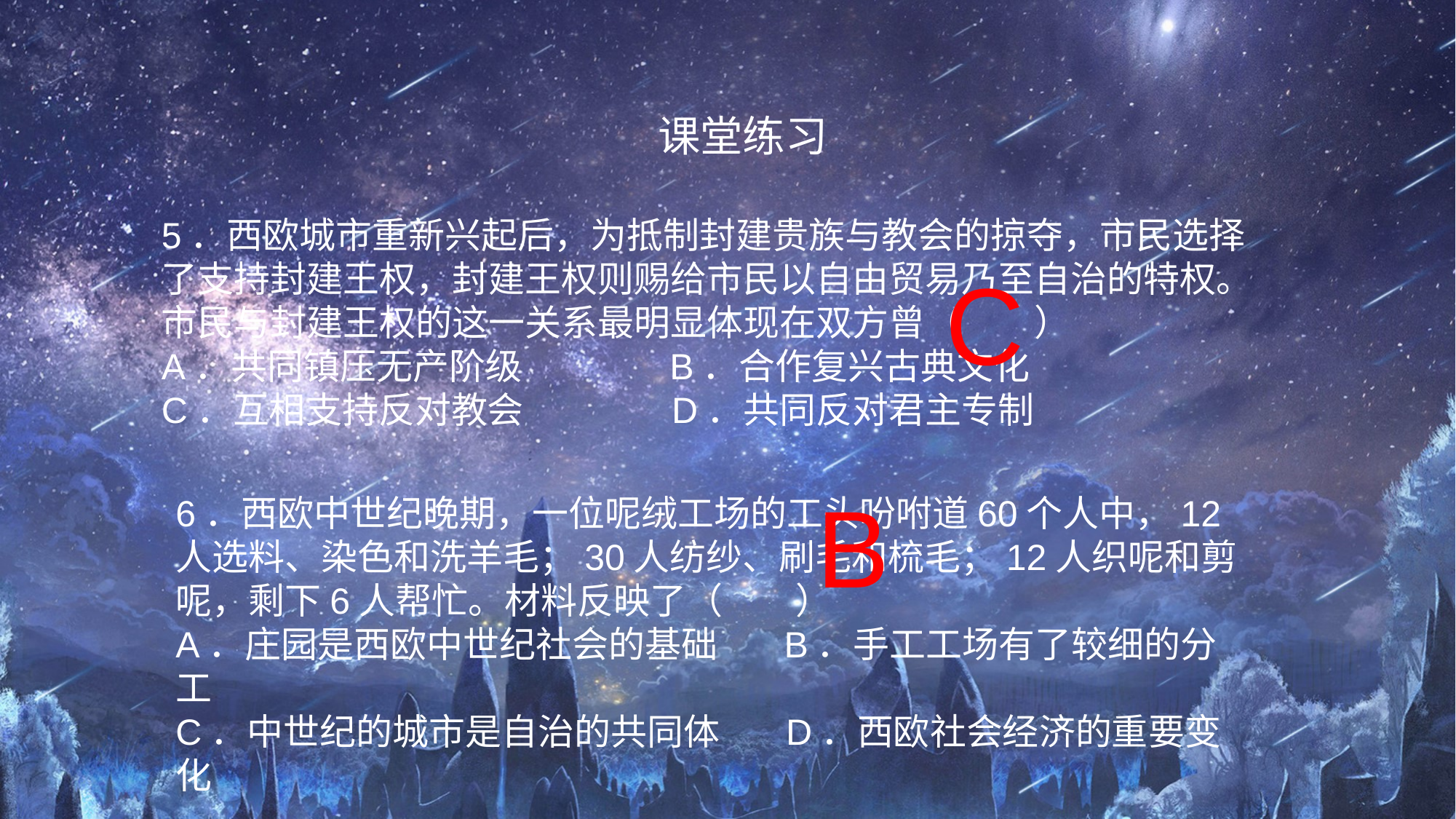

课堂练习
5．西欧城市重新兴起后，为抵制封建贵族与教会的掠夺，市民选择了支持封建王权，封建王权则赐给市民以自由贸易乃至自治的特权。市民与封建王权的这一关系最明显体现在双方曾（　　）
A．共同镇压无产阶级                 B．合作复兴古典文化
C．互相支持反对教会                 D．共同反对君主专制
C
B
6．西欧中世纪晚期，一位呢绒工场的工头吩咐道60个人中，12人选料、染色和洗羊毛；30人纺纱、刷毛和梳毛；12人织呢和剪呢，剩下6人帮忙。材料反映了（　　）
A．庄园是西欧中世纪社会的基础       B．手工工场有了较细的分工
C．中世纪的城市是自治的共同体       D．西欧社会经济的重要变化